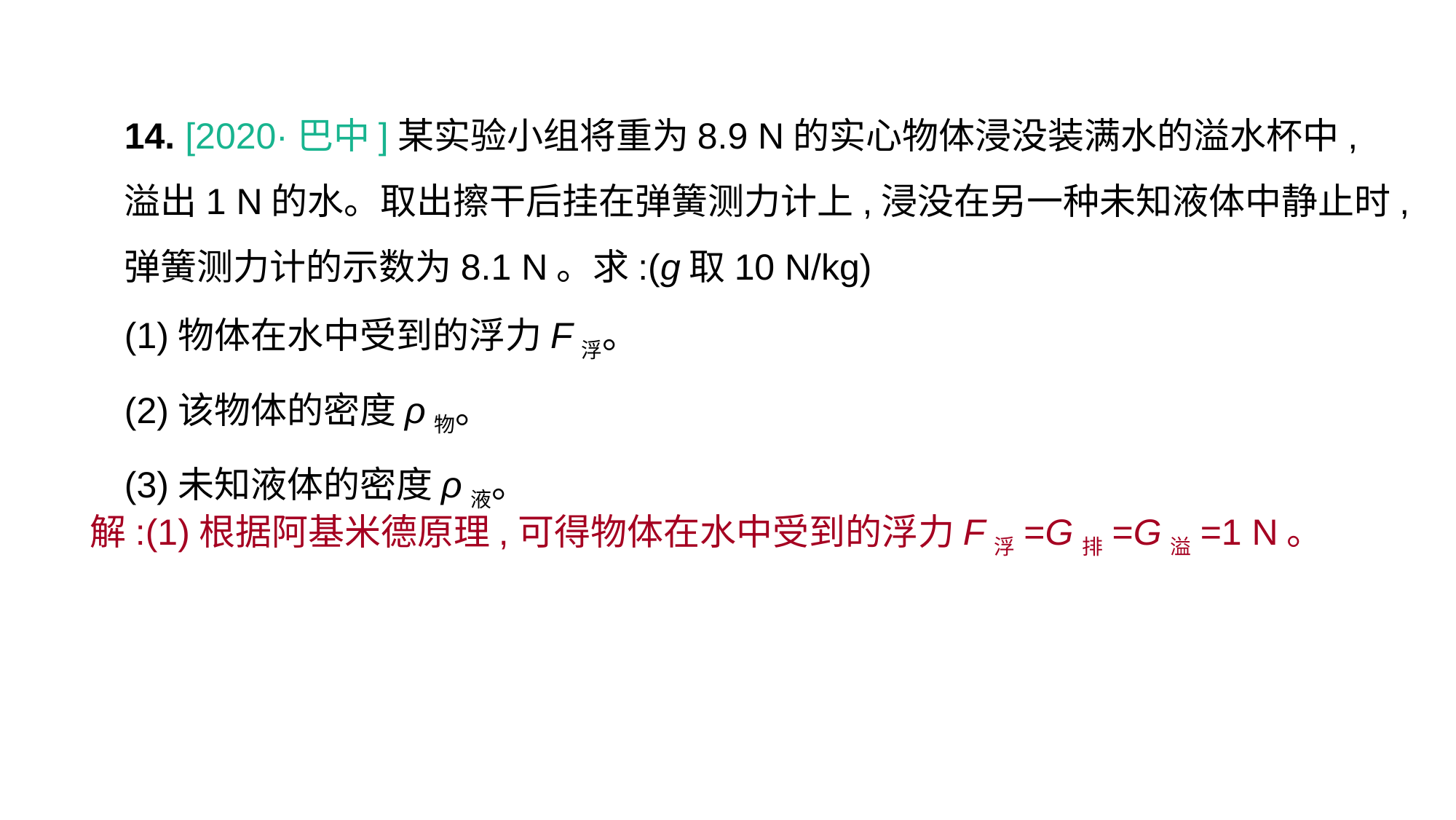

14. [2020·巴中]某实验小组将重为8.9 N的实心物体浸没装满水的溢水杯中,溢出1 N的水。取出擦干后挂在弹簧测力计上,浸没在另一种未知液体中静止时,弹簧测力计的示数为8.1 N。求:(g取10 N/kg)
(1)物体在水中受到的浮力F浮。
(2)该物体的密度ρ物。
(3)未知液体的密度ρ液。
解:(1)根据阿基米德原理,可得物体在水中受到的浮力F浮=G排=G溢=1 N。